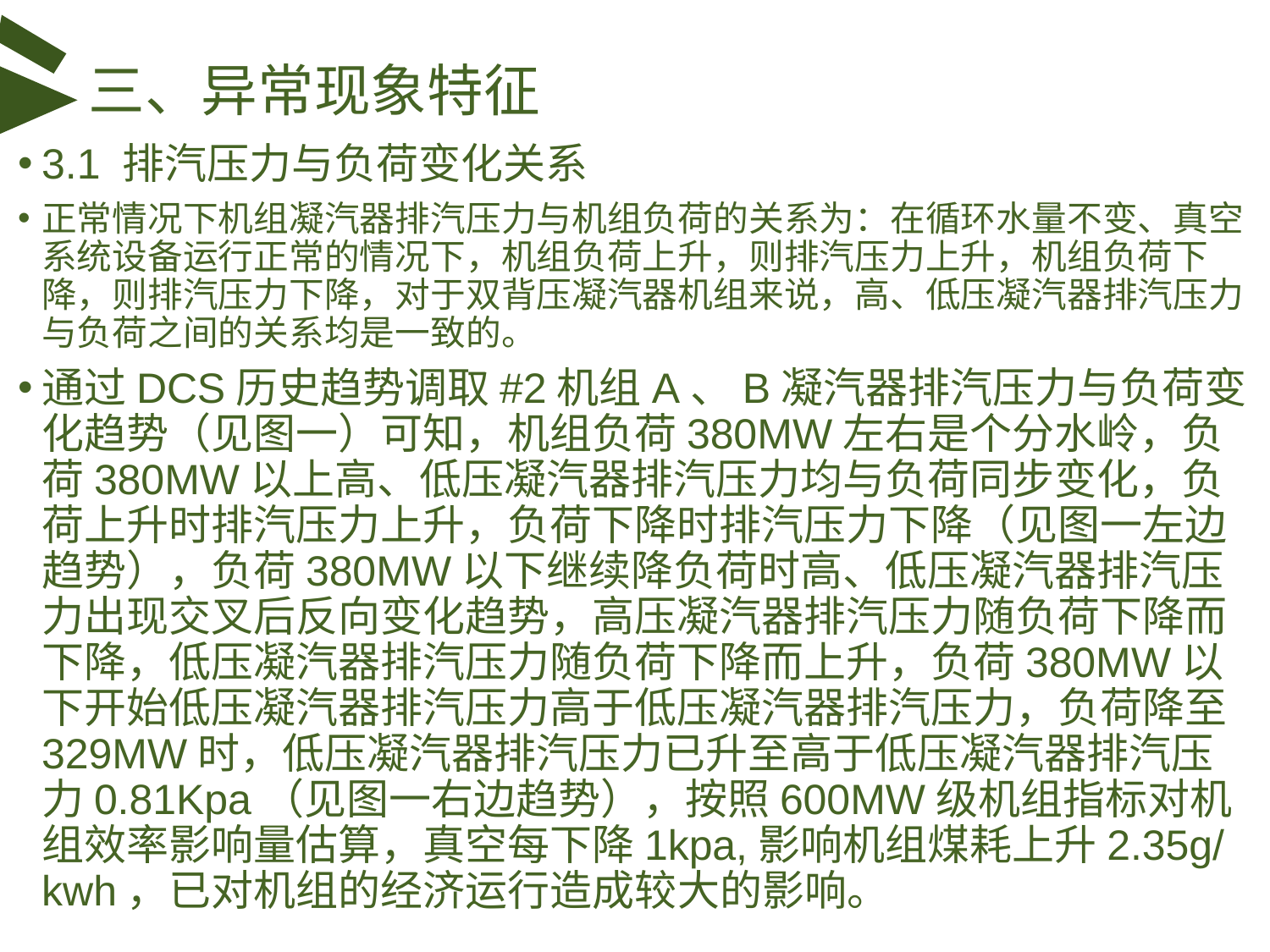

# 三、异常现象特征
3.1 排汽压力与负荷变化关系
正常情况下机组凝汽器排汽压力与机组负荷的关系为：在循环水量不变、真空系统设备运行正常的情况下，机组负荷上升，则排汽压力上升，机组负荷下降，则排汽压力下降，对于双背压凝汽器机组来说，高、低压凝汽器排汽压力与负荷之间的关系均是一致的。
通过DCS历史趋势调取#2机组A、B凝汽器排汽压力与负荷变化趋势（见图一）可知，机组负荷380MW左右是个分水岭，负荷380MW以上高、低压凝汽器排汽压力均与负荷同步变化，负荷上升时排汽压力上升，负荷下降时排汽压力下降（见图一左边趋势），负荷380MW以下继续降负荷时高、低压凝汽器排汽压力出现交叉后反向变化趋势，高压凝汽器排汽压力随负荷下降而下降，低压凝汽器排汽压力随负荷下降而上升，负荷380MW以下开始低压凝汽器排汽压力高于低压凝汽器排汽压力，负荷降至329MW时，低压凝汽器排汽压力已升至高于低压凝汽器排汽压力0.81Kpa（见图一右边趋势），按照600MW级机组指标对机组效率影响量估算，真空每下降1kpa,影响机组煤耗上升2.35g/kwh，已对机组的经济运行造成较大的影响。